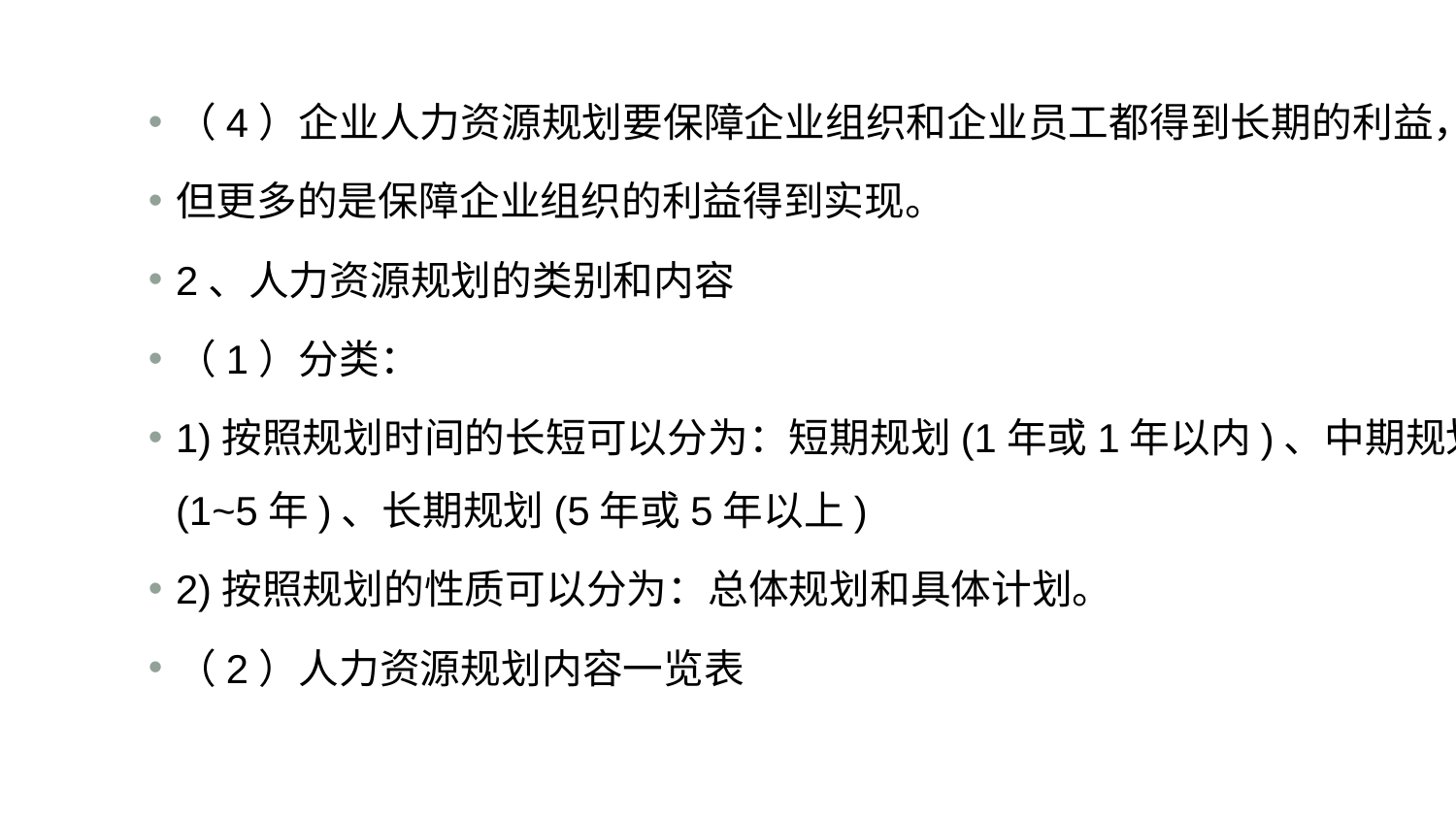

#
（4）企业人力资源规划要保障企业组织和企业员工都得到长期的利益，
但更多的是保障企业组织的利益得到实现。
2、人力资源规划的类别和内容
（1）分类：
1)按照规划时间的长短可以分为：短期规划(1年或1年以内)、中期规划(1~5年)、长期规划(5年或5年以上)
2)按照规划的性质可以分为：总体规划和具体计划。
（2）人力资源规划内容一览表